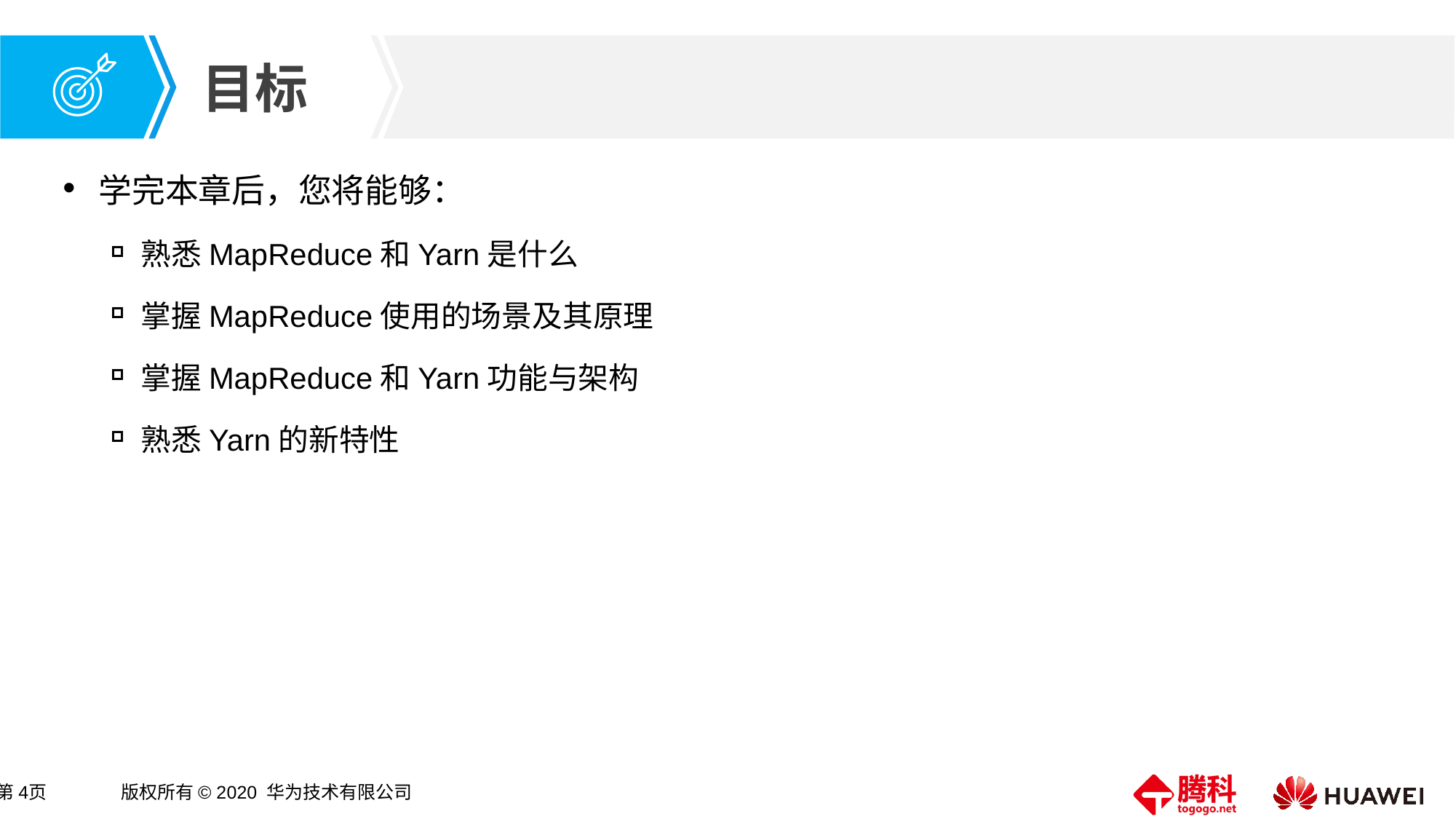

学完本章后，您将能够：
熟悉MapReduce和Yarn是什么
掌握MapReduce使用的场景及其原理
掌握MapReduce和Yarn功能与架构
熟悉Yarn的新特性